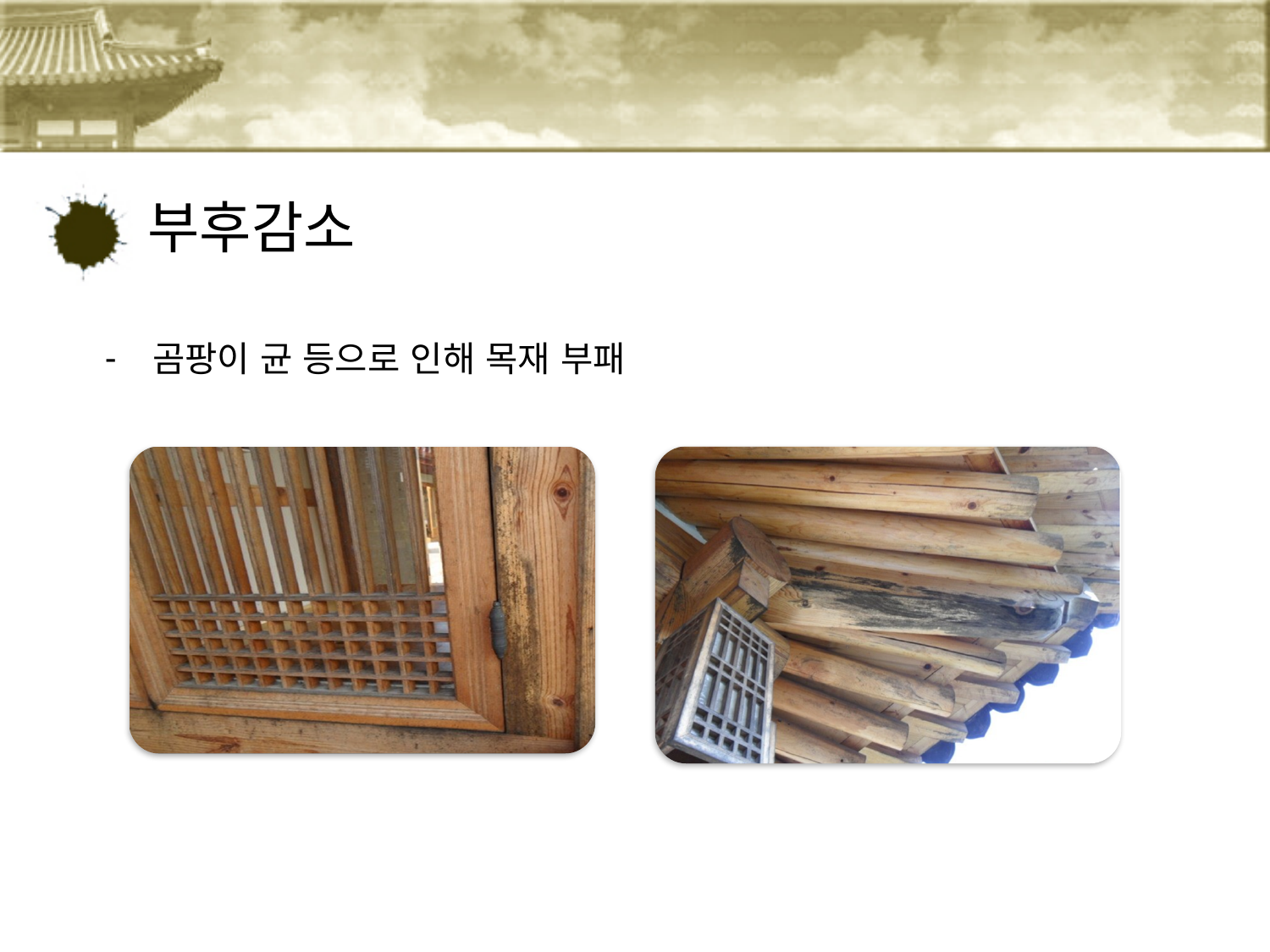

# 부후감소

곰팡이 균 등으로 인해 목재 부패